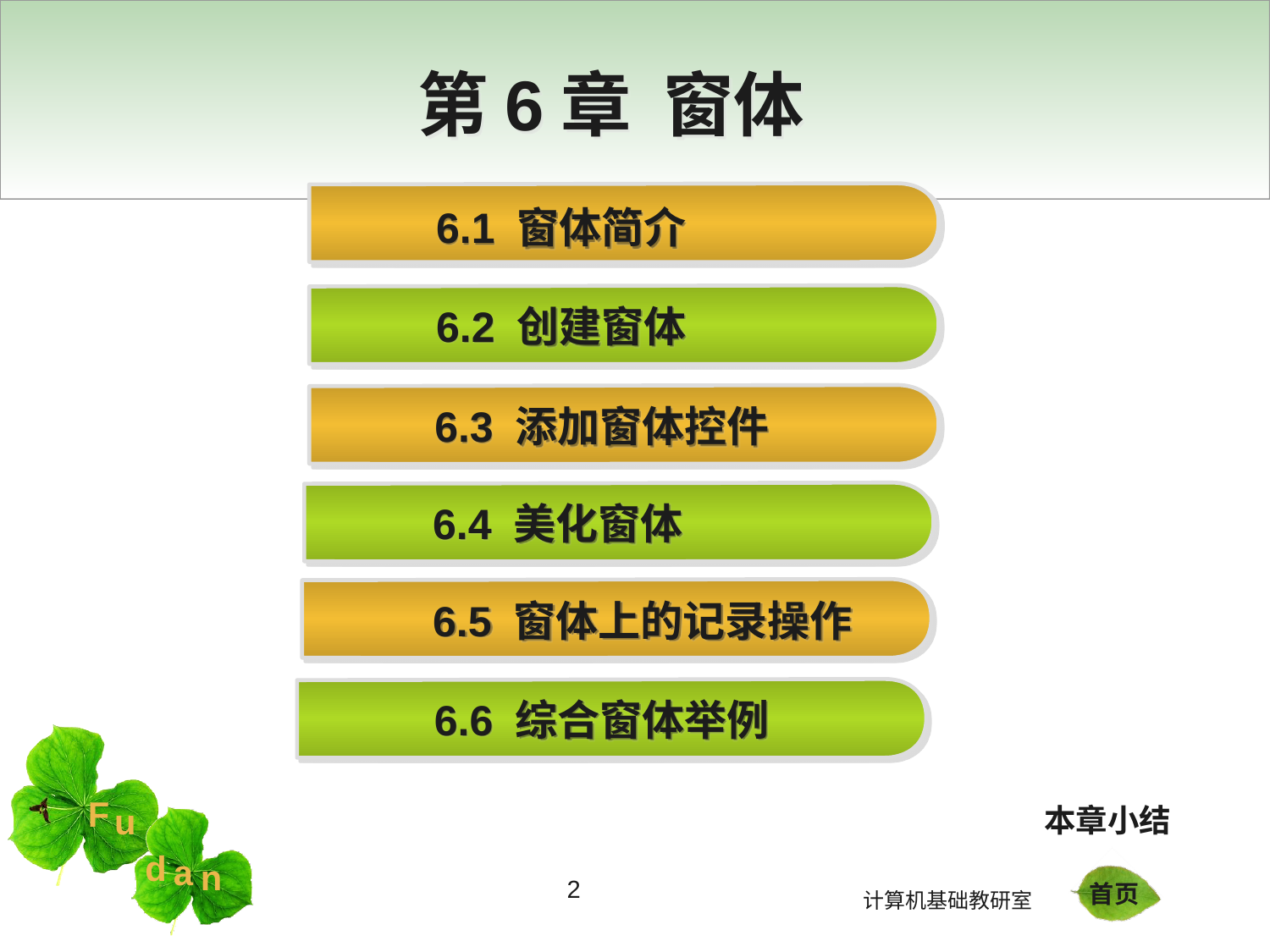

# 第6章  窗体

6.1 窗体简介

6.2 创建窗体

6.3 添加窗体控件

6.4 美化窗体

  6.5 窗体上的记录操作

6.6 综合窗体举例
本章小结
2
首页